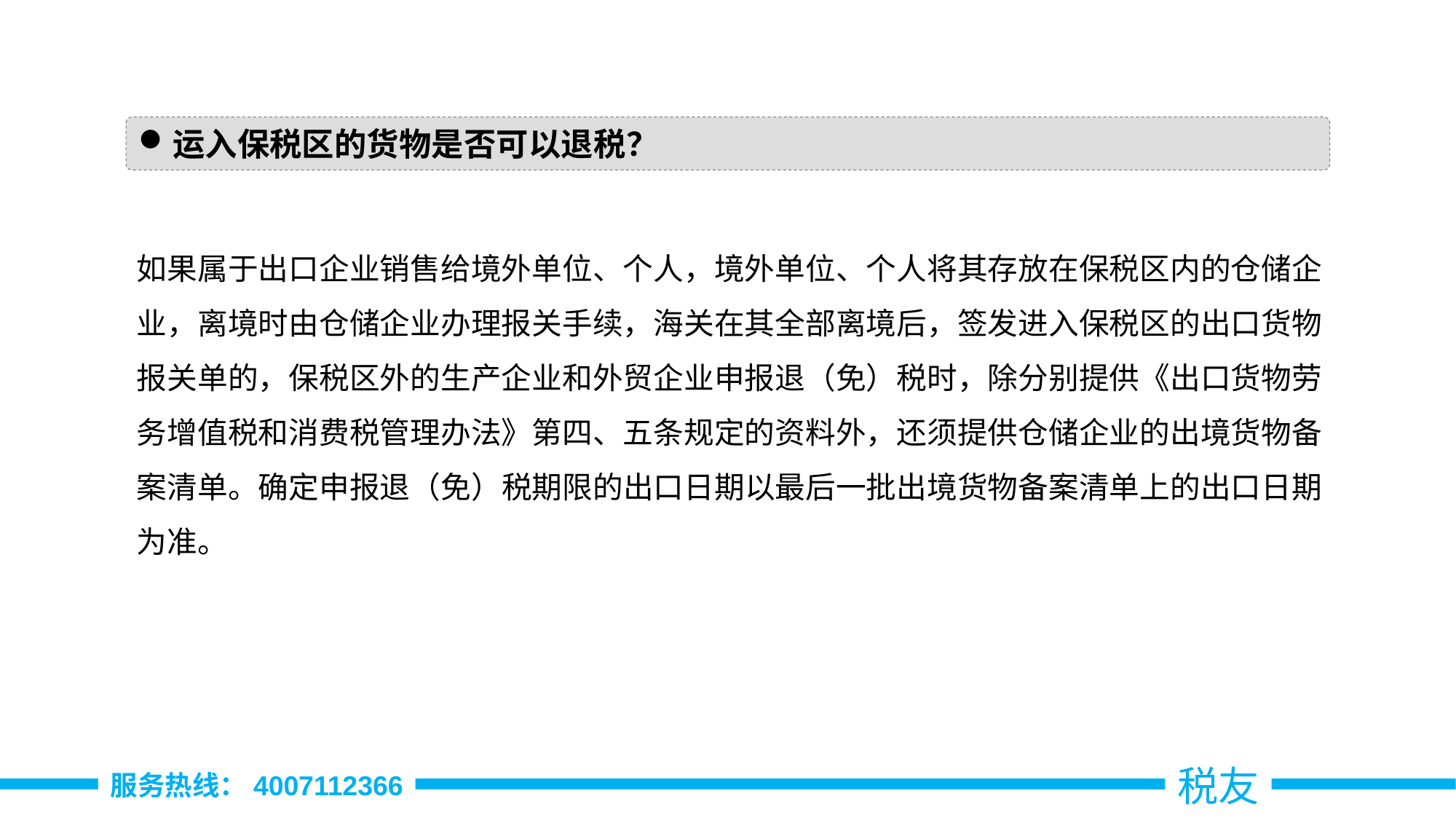

运入保税区的货物是否可以退税？
如果属于出口企业销售给境外单位、个人，境外单位、个人将其存放在保税区内的仓储企业，离境时由仓储企业办理报关手续，海关在其全部离境后，签发进入保税区的出口货物报关单的，保税区外的生产企业和外贸企业申报退（免）税时，除分别提供《出口货物劳务增值税和消费税管理办法》第四、五条规定的资料外，还须提供仓储企业的出境货物备案清单。确定申报退（免）税期限的出口日期以最后一批出境货物备案清单上的出口日期为准。